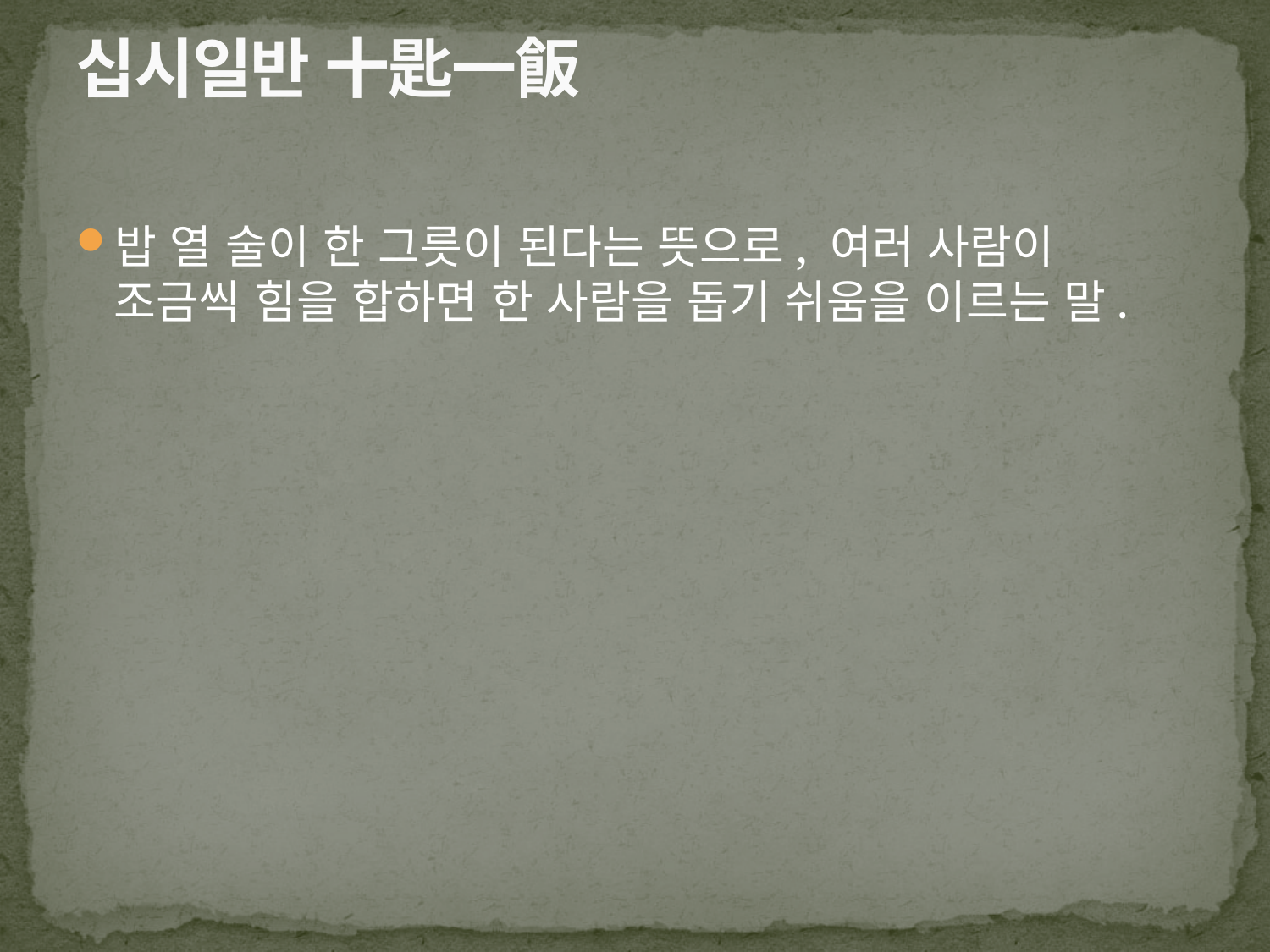

# 십시일반 十匙一飯
밥 열 술이 한 그릇이 된다는 뜻으로, 여러 사람이 조금씩 힘을 합하면 한 사람을 돕기 쉬움을 이르는 말.